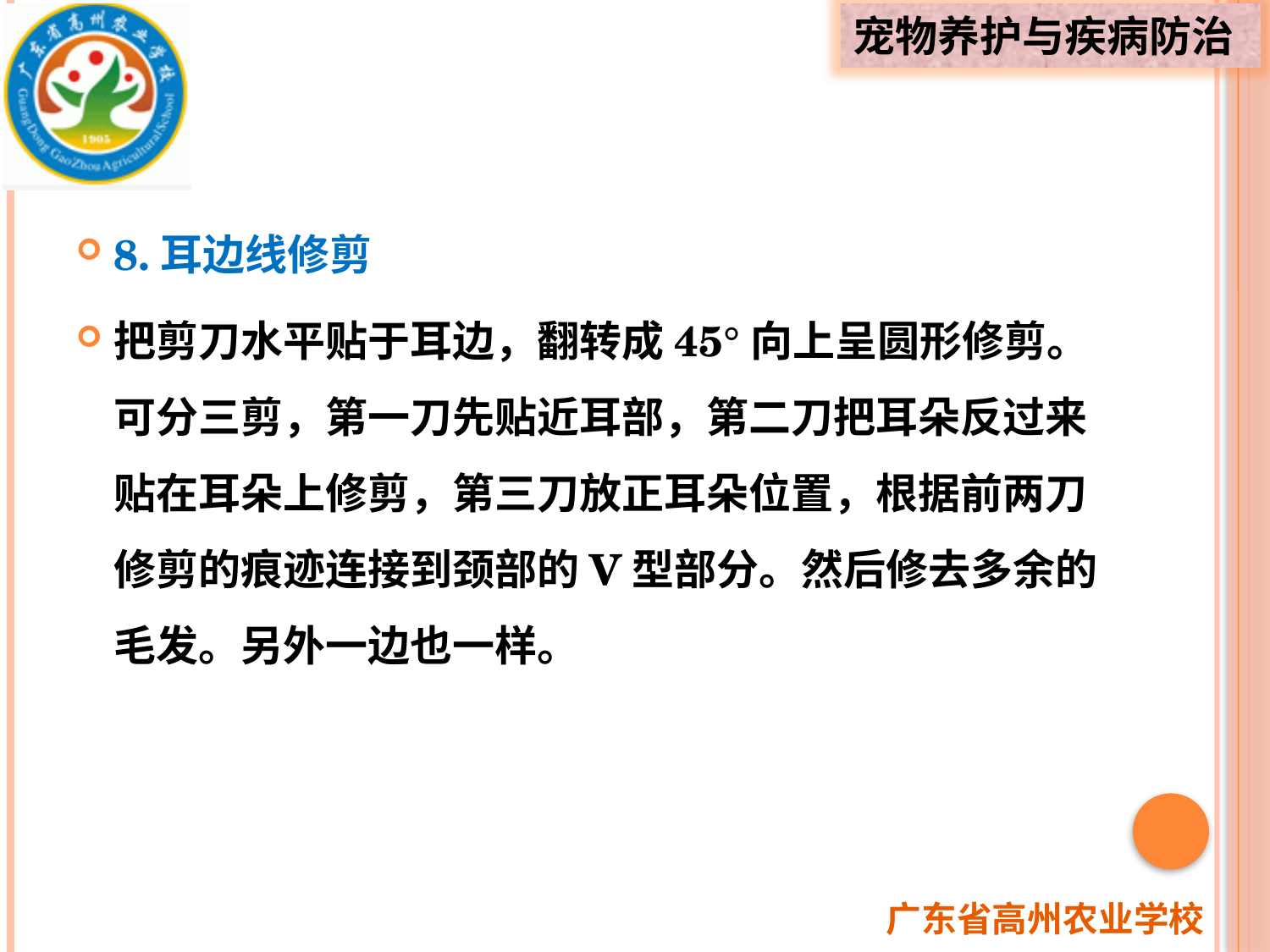

8.耳边线修剪
把剪刀水平贴于耳边，翻转成45°向上呈圆形修剪。可分三剪，第一刀先贴近耳部，第二刀把耳朵反过来贴在耳朵上修剪，第三刀放正耳朵位置，根据前两刀修剪的痕迹连接到颈部的V型部分。然后修去多余的毛发。另外一边也一样。